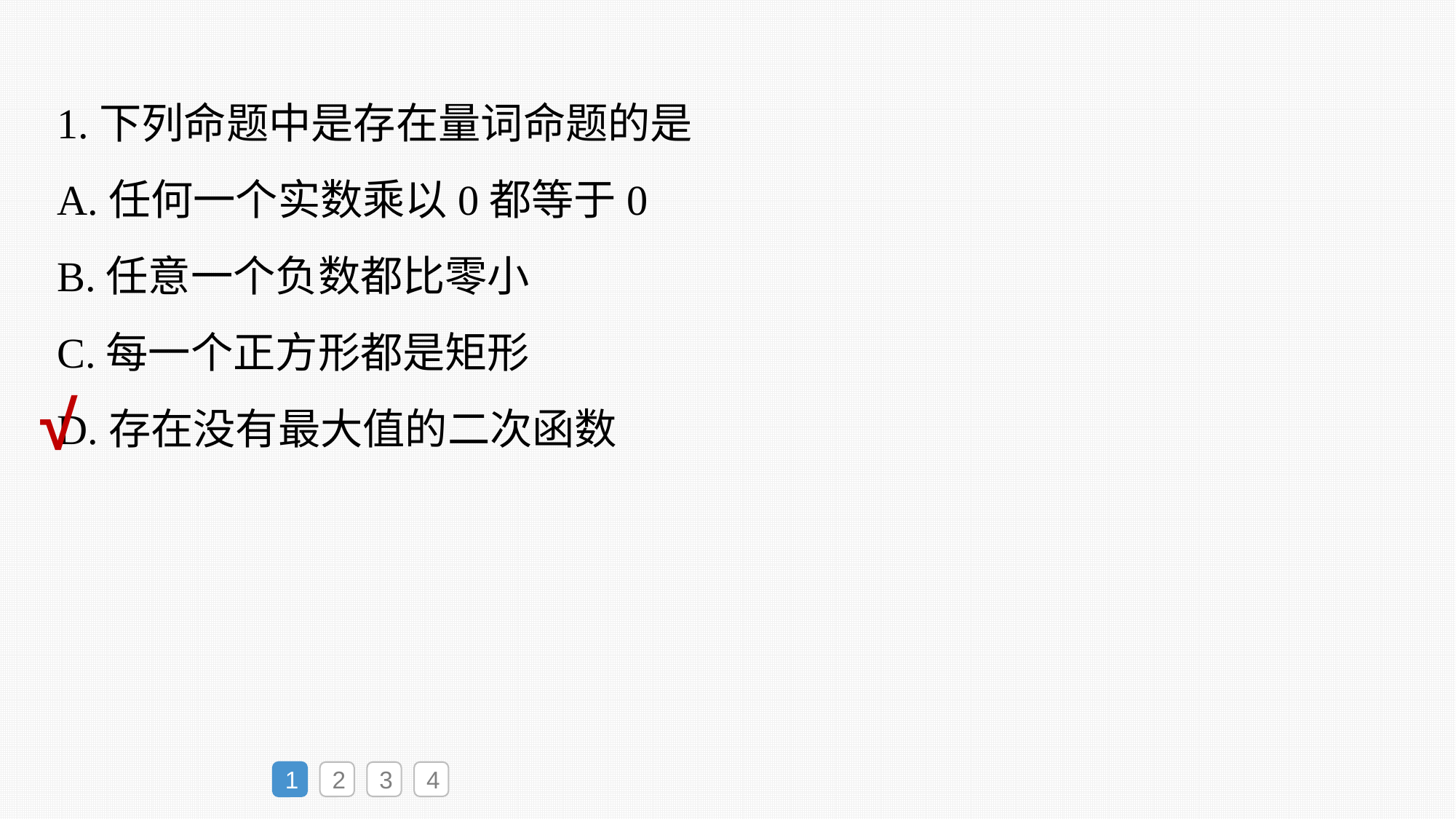

1.下列命题中是存在量词命题的是
A.任何一个实数乘以0都等于0
B.任意一个负数都比零小
C.每一个正方形都是矩形
D.存在没有最大值的二次函数
√
1
2
3
4